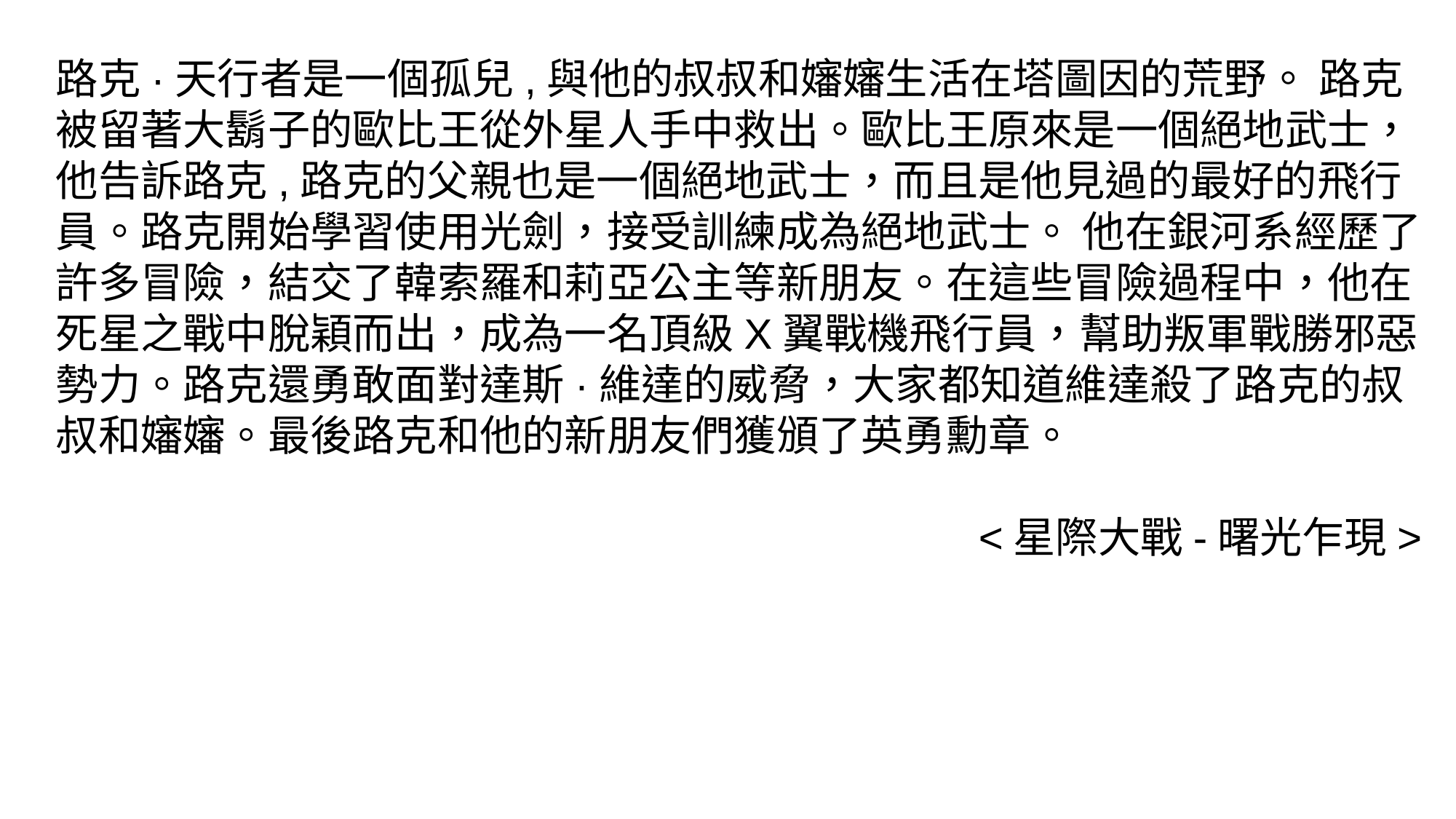

路克·天行者是一個孤兒,與他的叔叔和嬸嬸生活在塔圖因的荒野。 路克被留著大鬍子的歐比王從外星人手中救出。歐比王原來是一個絕地武士，他告訴路克,路克的父親也是一個絕地武士，而且是他見過的最好的飛行員。路克開始學習使用光劍，接受訓練成為絕地武士。 他在銀河系經歷了許多冒險，結交了韓索羅和莉亞公主等新朋友。在這些冒險過程中，他在死星之戰中脫穎而出，成為一名頂級X翼戰機飛行員，幫助叛軍戰勝邪惡勢力。路克還勇敢面對達斯·維達的威脅，大家都知道維達殺了路克的叔叔和嬸嬸。最後路克和他的新朋友們獲頒了英勇勳章。

<星際大戰-曙光乍現>